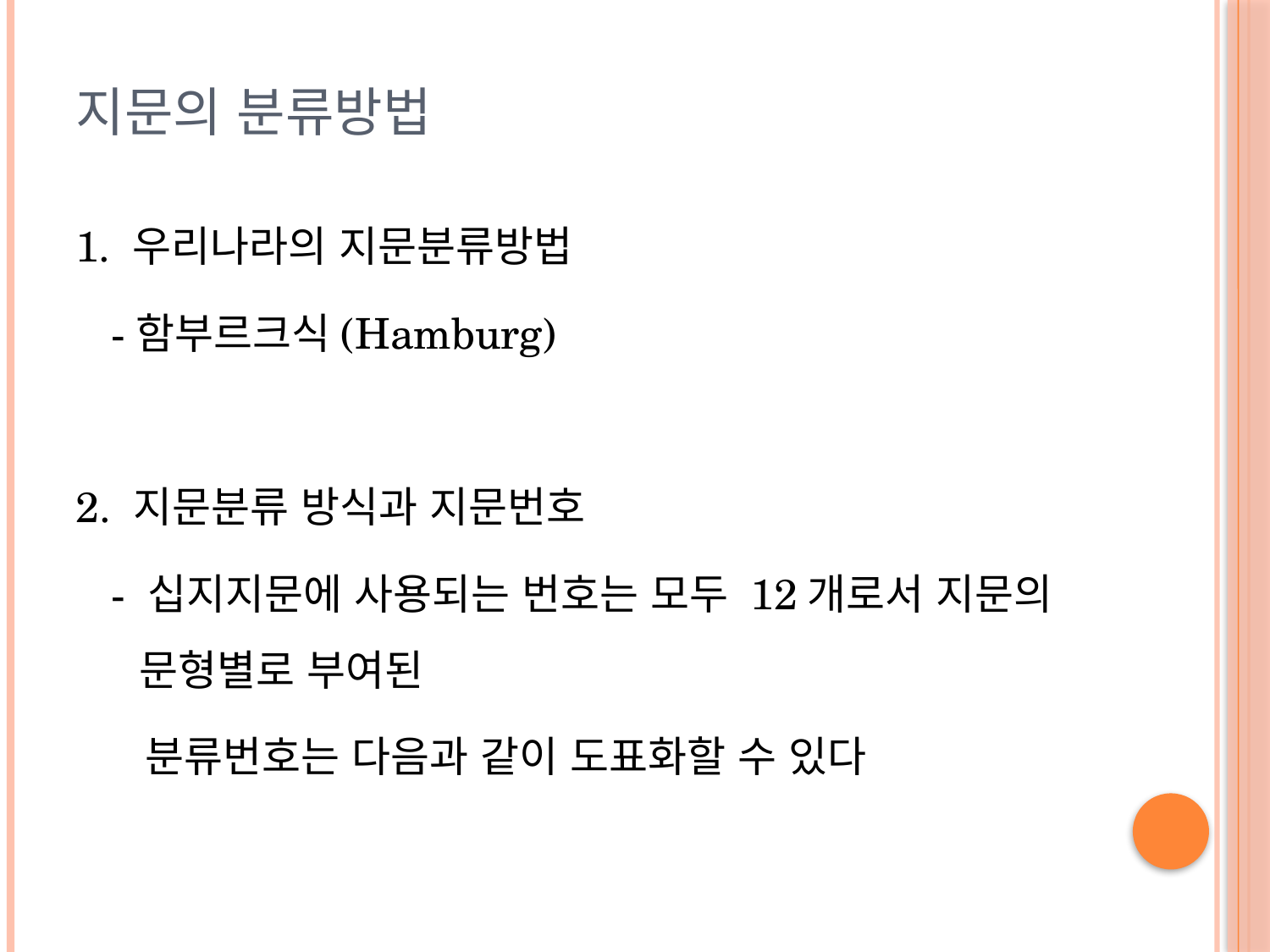

# 지문의 분류방법
1. 우리나라의 지문분류방법
   -함부르크식(Hamburg)

2. 지문분류 방식과 지문번호
   - 십지지문에 사용되는 번호는 모두 12개로서 지문의 문형별로 부여된
     분류번호는 다음과 같이 도표화할 수 있다